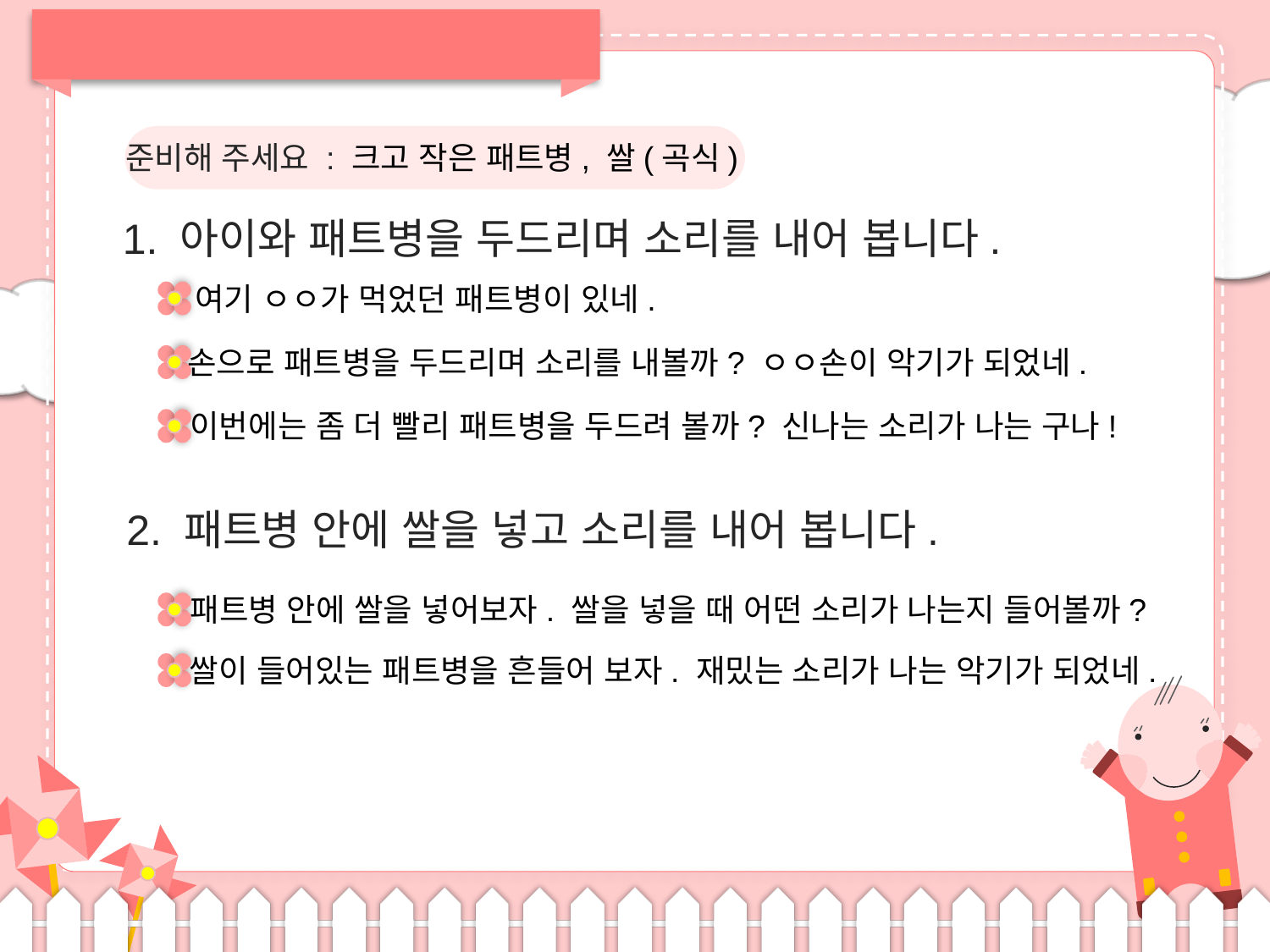

준비해 주세요 : 크고 작은 패트병, 쌀(곡식)
1. 아이와 패트병을 두드리며 소리를 내어 봅니다.
여기 ㅇㅇ가 먹었던 패트병이 있네.

손으로 패트병을 두드리며 소리를 내볼까? ㅇㅇ손이 악기가 되었네.

이번에는 좀 더 빨리 패트병을 두드려 볼까? 신나는 소리가 나는 구나!

2. 패트병 안에 쌀을 넣고 소리를 내어 봅니다.
패트병 안에 쌀을 넣어보자. 쌀을 넣을 때 어떤 소리가 나는지 들어볼까?

쌀이 들어있는 패트병을 흔들어 보자. 재밌는 소리가 나는 악기가 되었네.